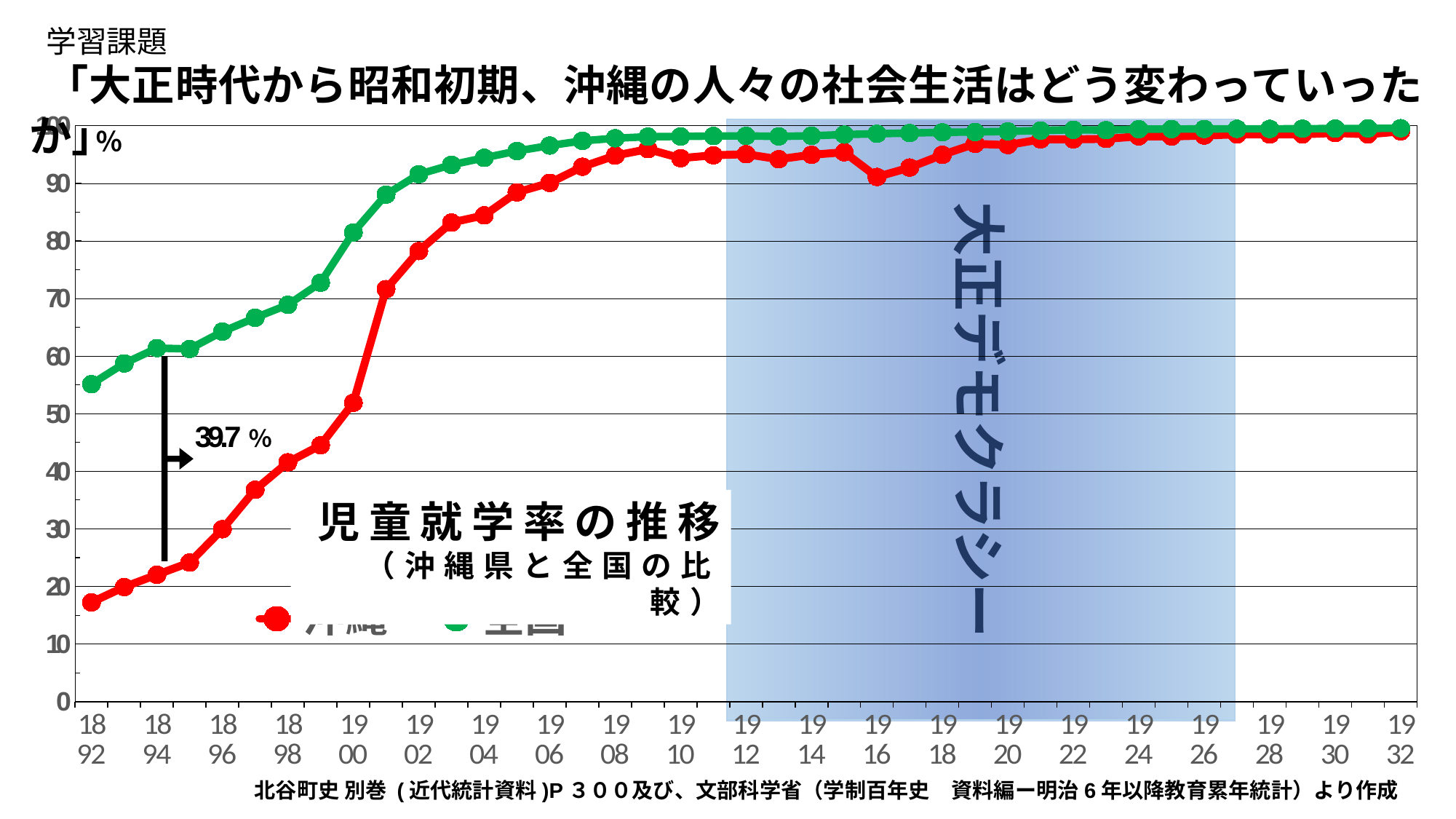

学習課題
「大正時代から昭和初期、沖縄の人々の社会生活はどう変わっていったか」

### Chart

| Category | 沖縄 | 全国 |
|---|---|---|
| 1892 | 17.24 | 55.13679730271246 |
|  | 19.9 | 58.72878105276433 |
| 1894 | 22.04 | 61.38613794125723 |
|  | 24.15 | 61.24492951439105 |
| 1896 | 29.94 | 64.24977857225281 |
|  | 36.79 | 66.65153707921851 |
| 1898 | 41.55 | 68.90827152416949 |
|  | 44.52 | 72.75312576611914 |
| 1900 | 51.9 | 81.48067000108554 |
|  | 71.63 | 88.04824448336889 |
| 1902 | 78.24 | 91.5823435468381 |
|  | 83.19 | 93.21260925929103 |
| 1904 | 84.44 | 94.42655024159859 |
|  | 88.44 | 95.61604338514458 |
| 1906 | 90.08 | 96.56151309279522 |
|  | 92.88 | 97.38229420079631 |
| 1908 | 94.82 | 97.83194787997418 |
|  | 95.94 | 98.0998561620078 |
| 1910 | 94.37 | 98.13828054439087 |
|  | 94.87 | 98.2146622887247 |
| 1912 | 95.06 | 98.23247620397531 |
|  | 94.19 | 98.14864576116446 |
| 1914 | 94.96 | 98.25918011619719 |
|  | 95.4 | 98.46647761531455 |
| 1916 | 91.11 | 98.60912197890262 |
|  | 92.75 | 98.72776861655694 |
| 1918 | 94.96 | 98.86028173674569 |
|  | 96.86 | 98.91851667856169 |
| 1920 | 96.65 | 99.02722506474639 |
|  | 97.63 | 99.16950304382341 |
| 1922 | 97.63 | 99.30467489164788 |
|  | 97.71 | 99.23485046853337 |
| 1924 | 98.16 | 99.40450810714053 |
|  | 98.13 | 99.42795272212658 |
| 1926 | 98.3 | 99.43557996789336 |
|  | 98.5 | 99.4646115723767 |
| 1928 | 98.49 | 99.44972021878641 |
|  | 98.5 | 99.48463063492376 |
| 1930 | 98.74 | 99.51106977568936 |
|  | 98.5 | 99.5366789719877 |
| 1932 | 99.02 | 99.57199290894752 |
％
大正デモクラシー
児童就学率の推移
（沖縄県と全国の比較）
北谷町史 別巻 (近代統計資料)P３００及び、文部科学省（学制百年史　資料編ー明治6年以降教育累年統計）より作成